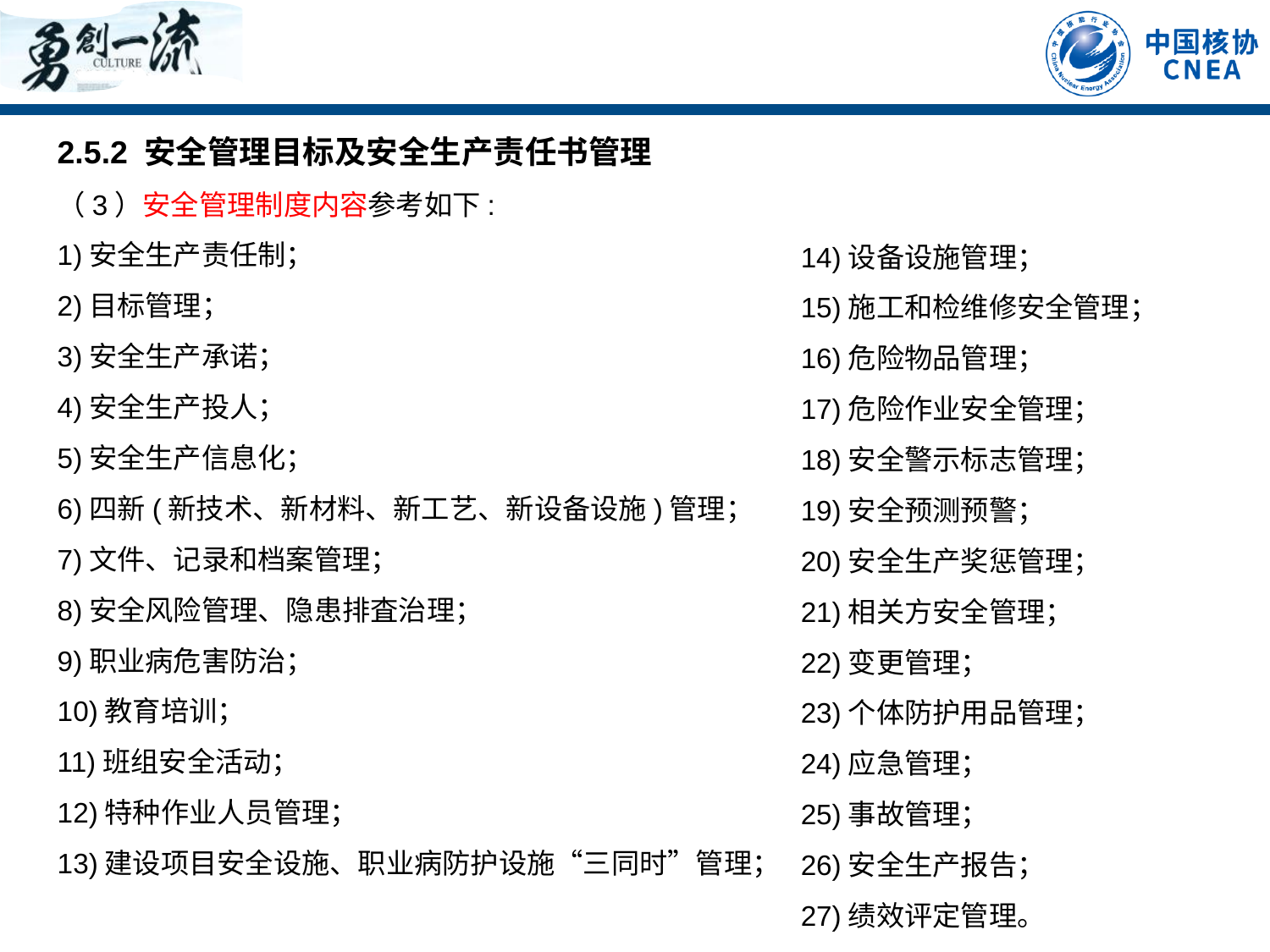

28
2.5.2 安全管理目标及安全生产责任书管理
（3）安全管理制度内容参考如下:
1)安全生产责任制；
2)目标管理；
3)安全生产承诺；
4)安全生产投人；
5)安全生产信息化；
6)四新(新技术、新材料、新工艺、新设备设施)管理；
7)文件、记录和档案管理；
8)安全风险管理、隐患排査治理；
9)职业病危害防治；
10)教育培训；
11)班组安全活动；
12)特种作业人员管理；
13)建设项目安全设施、职业病防护设施“三同时”管理；

14)设备设施管理；
15)施工和检维修安全管理；
16)危险物品管理；
17)危险作业安全管理；
18)安全警示标志管理；
19)安全预测预警；
20)安全生产奖惩管理；
21)相关方安全管理；
22)变更管理；
23)个体防护用品管理；
24)应急管理；
25)事故管理；
26)安全生产报告；
27)绩效评定管理。